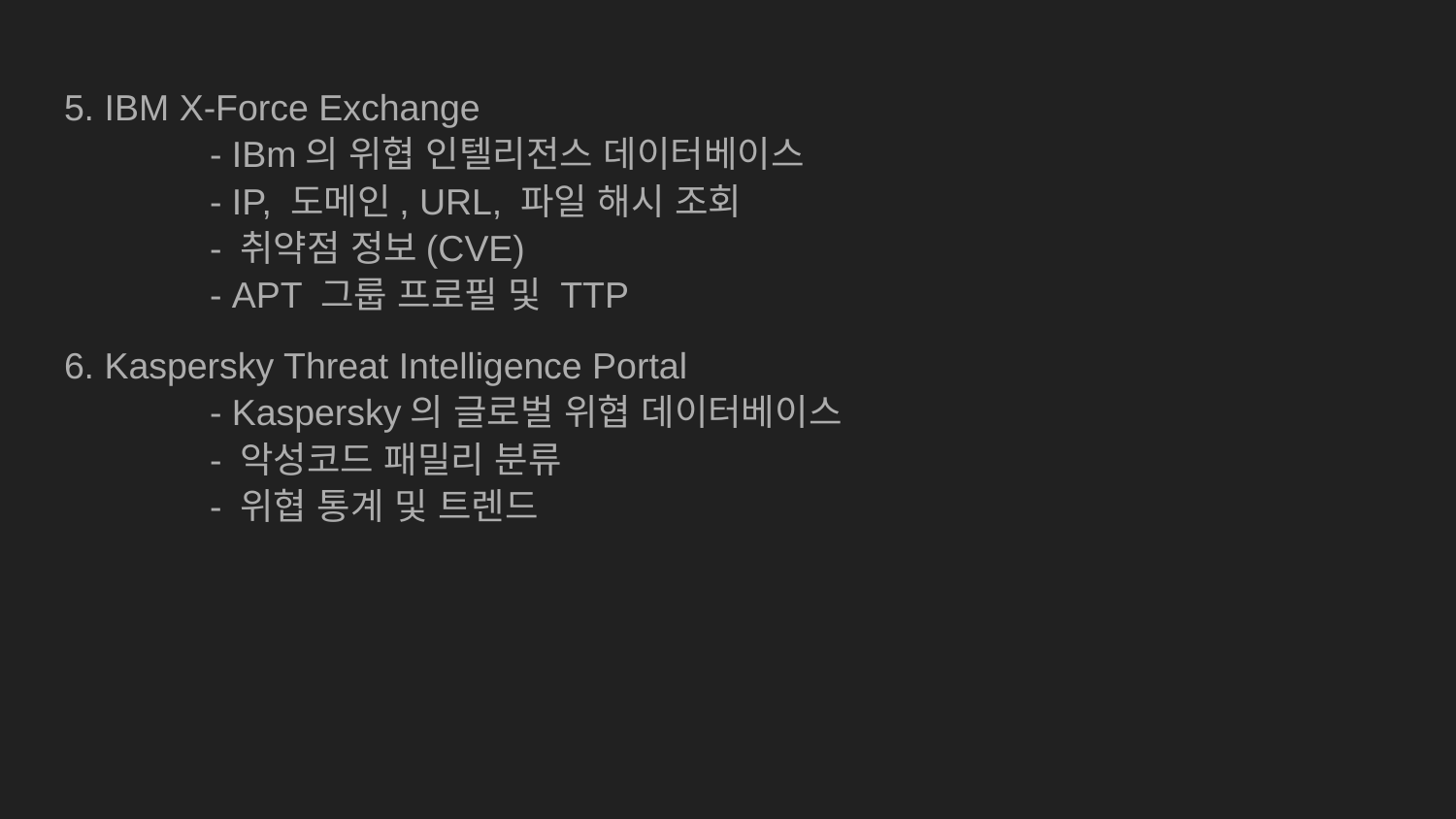

5. IBM X-Force Exchange
	- IBm의 위협 인텔리전스 데이터베이스
	- IP, 도메인, URL, 파일 해시 조회
	- 취약점 정보(CVE)
	- APT 그룹 프로필 및 TTP
6. Kaspersky Threat Intelligence Portal
	- Kaspersky의 글로벌 위협 데이터베이스
	- 악성코드 패밀리 분류
	- 위협 통계 및 트렌드